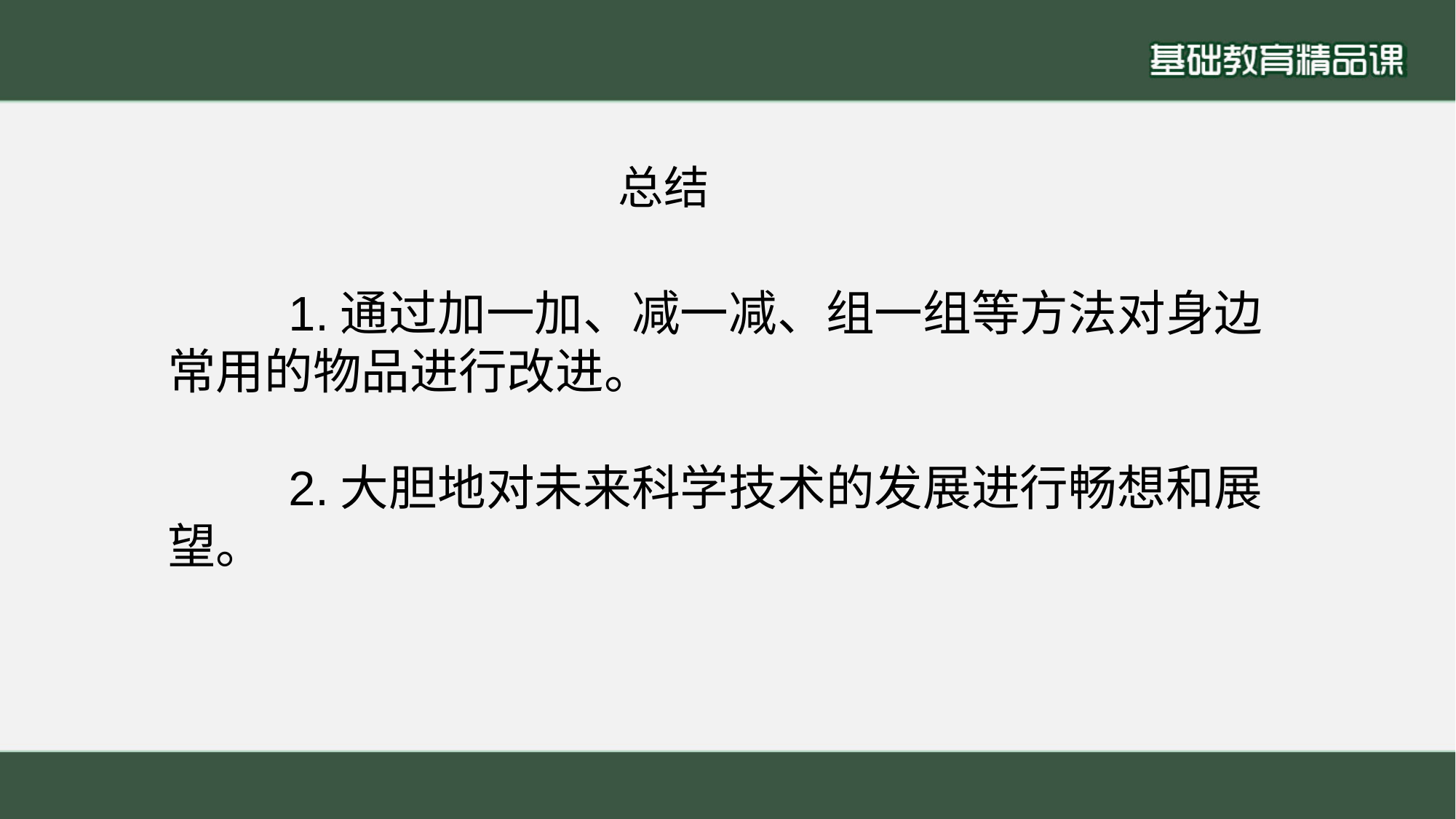

总结
         1.通过加一加、减一减、组一组等方法对身边常用的物品进行改进。

         2.大胆地对未来科学技术的发展进行畅想和展望。